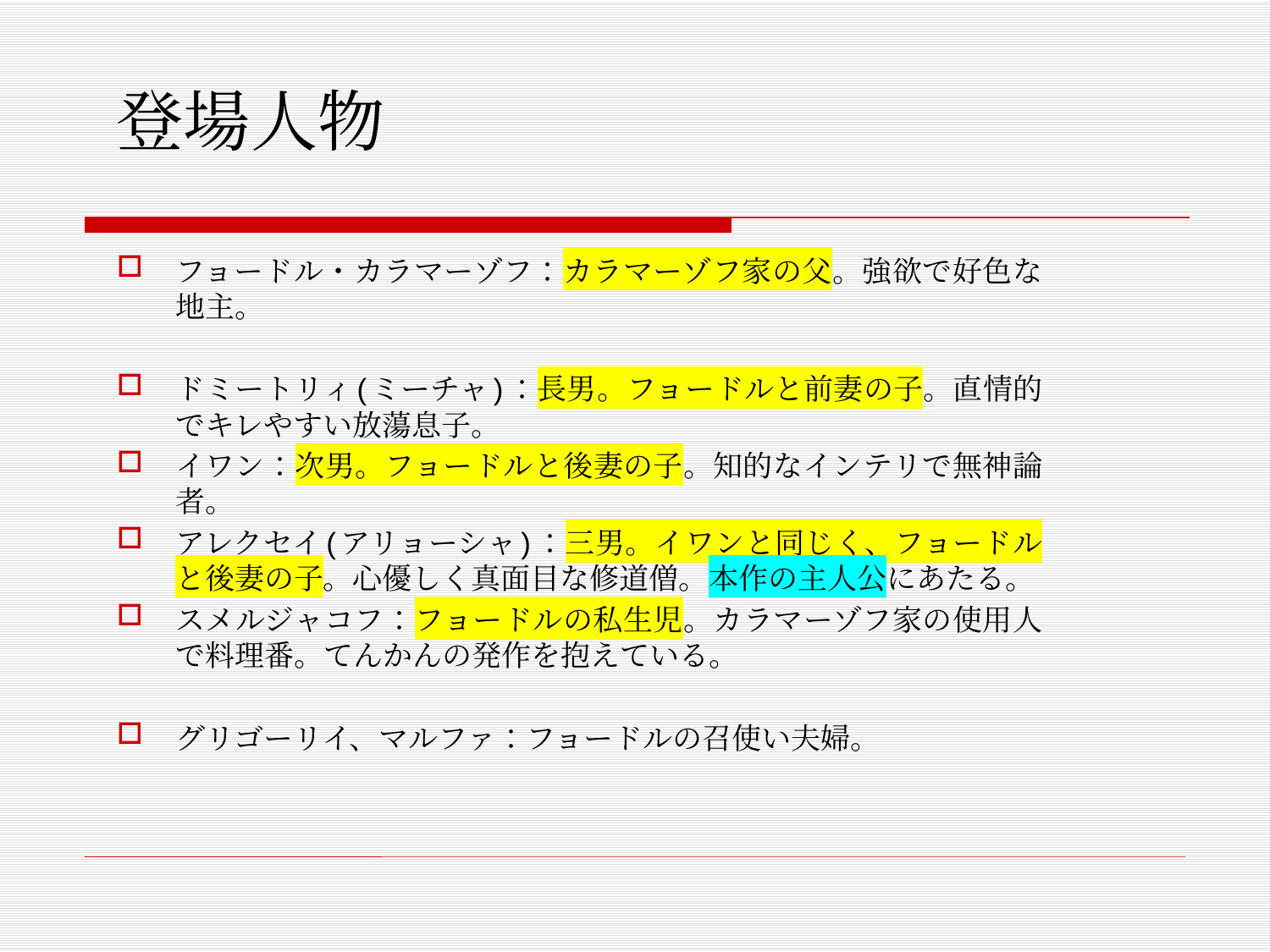

# 登場人物
フョードル・カラマーゾフ：カラマーゾフ家の父。強欲で好色な地主。

ドミートリィ(ミーチャ)：長男。フョードルと前妻の子。直情的でキレやすい放蕩息子。
イワン：次男。フョードルと後妻の子。知的なインテリで無神論者。
アレクセイ(アリョーシャ)：三男。イワンと同じく、フョードルと後妻の子。心優しく真面目な修道僧。本作の主人公にあたる。
スメルジャコフ：フョードルの私生児。カラマーゾフ家の使用人で料理番。てんかんの発作を抱えている。

グリゴーリイ、マルファ：フョードルの召使い夫婦。